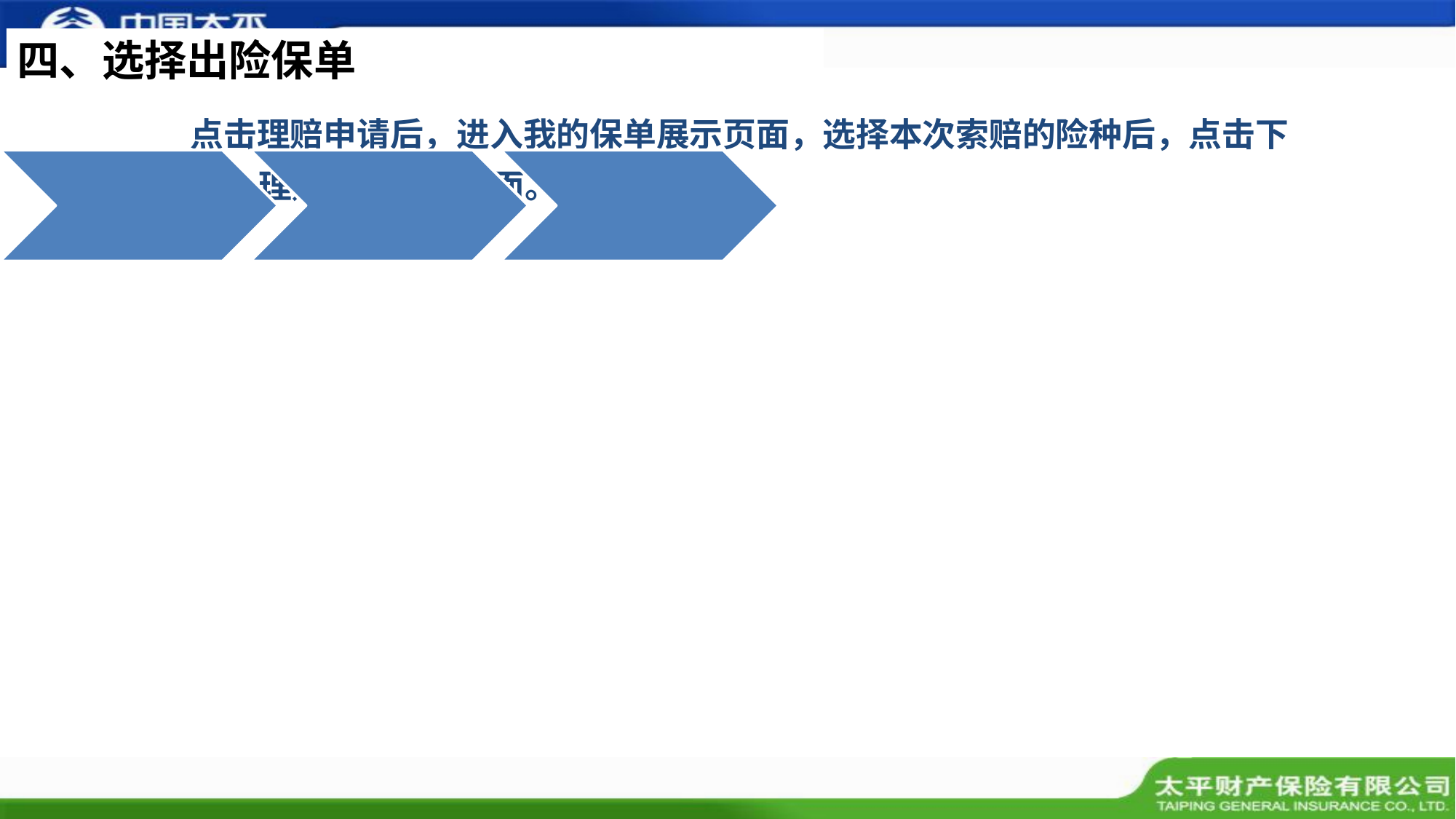

四、选择出险保单
点击理赔申请后，进入我的保单展示页面，选择本次索赔的险种后，点击下一步进入理赔申请录入页面。